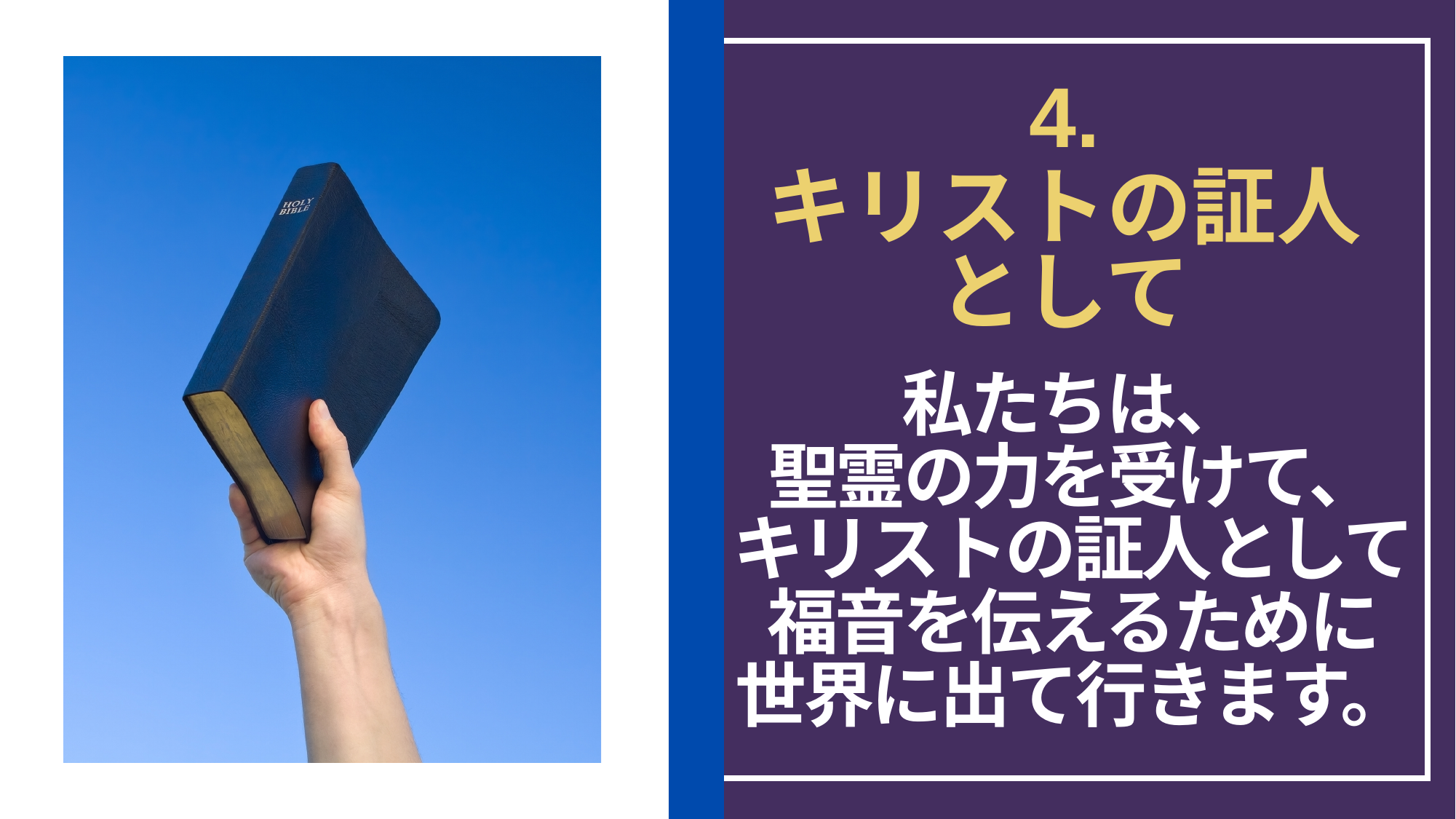

4.
キリストの証人として
私たちは、
聖霊の力を受けて、
キリストの証人として
福音を伝えるために
世界に出て行きます。